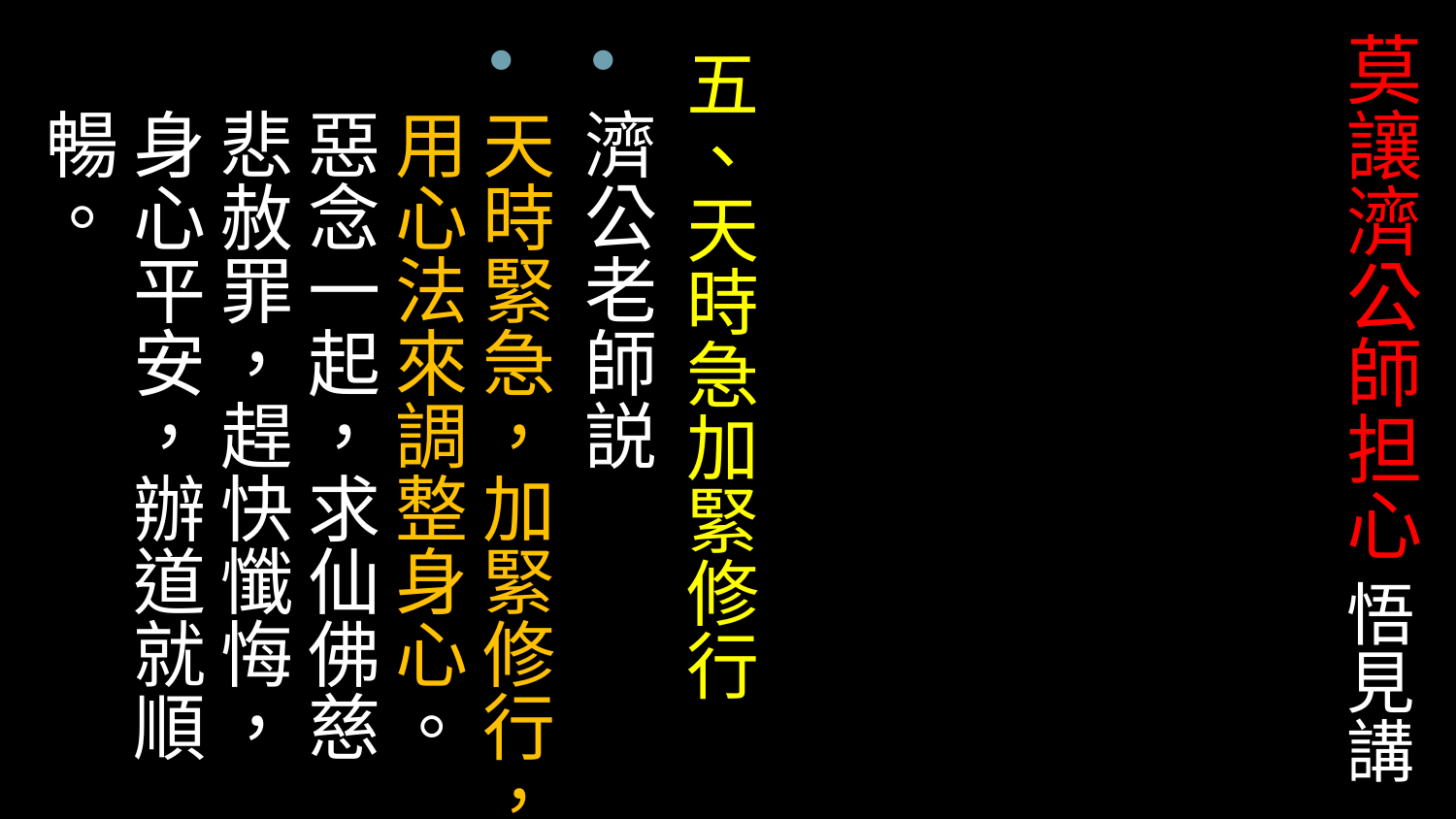

# 莫讓濟公師担心 悟見講
五、天時急加緊修行
濟公老師説
天時緊急，加緊修行，用心法來調整身心。惡念一起，求仙佛慈悲赦罪，趕快懺悔，身心平安，辦道就順暢。